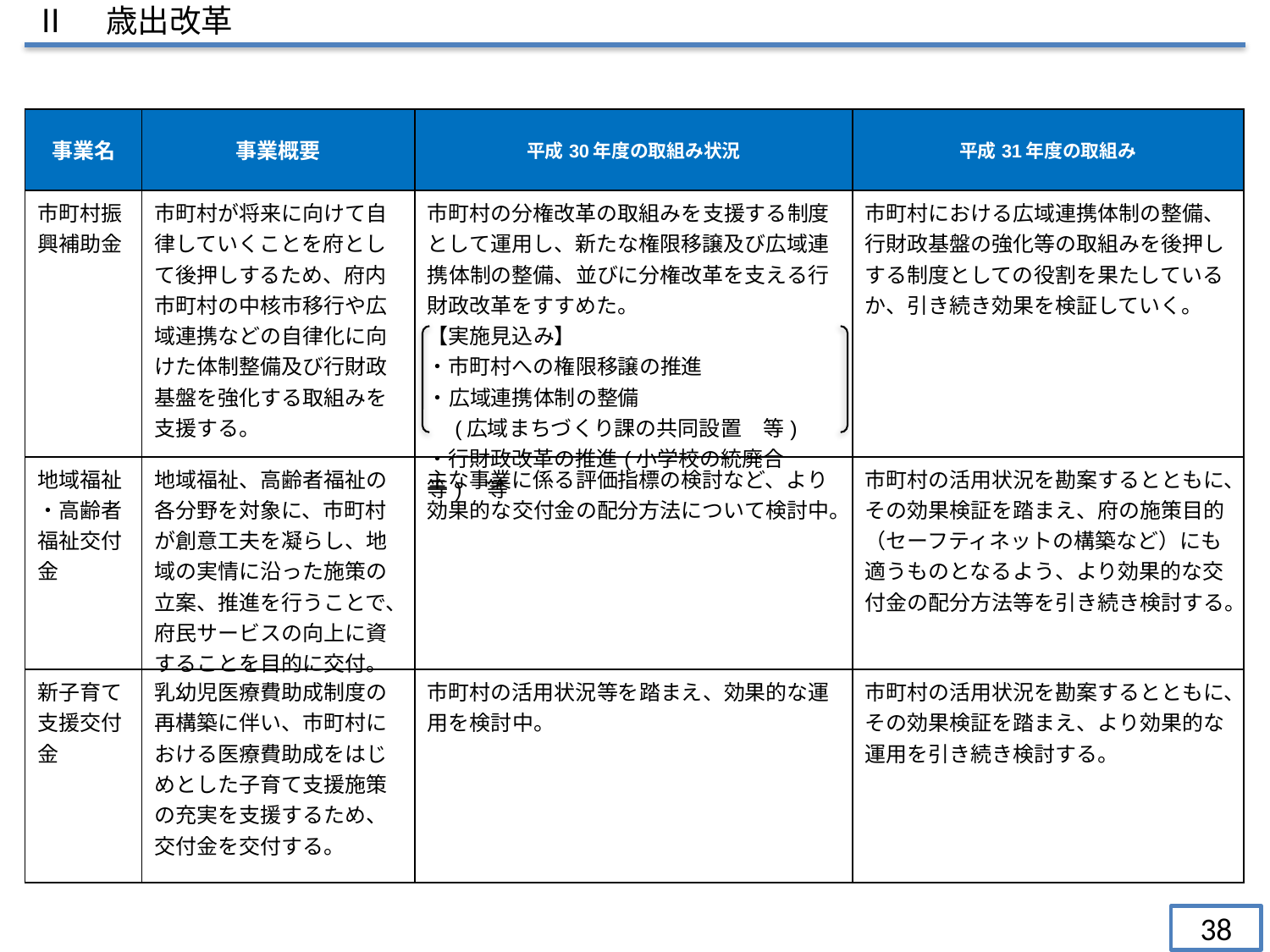

Ⅱ　歳出改革
| 事業名 | 事業概要 | 平成30年度の取組み状況 | 平成31年度の取組み |
| --- | --- | --- | --- |
| 市町村振興補助金 | 市町村が将来に向けて自律していくことを府として後押しするため、府内市町村の中核市移行や広域連携などの自律化に向けた体制整備及び行財政基盤を強化する取組みを支援する。 | 市町村の分権改革の取組みを支援する制度として運用し、新たな権限移譲及び広域連携体制の整備、並びに分権改革を支える行財政改革をすすめた。 【実施見込み】 ・市町村への権限移譲の推進 ・広域連携体制の整備 　(広域まちづくり課の共同設置　等) ・行財政改革の推進(小学校の統廃合　等)　等 | 市町村における広域連携体制の整備、行財政基盤の強化等の取組みを後押しする制度としての役割を果たしているか、引き続き効果を検証していく。 |
| 地域福祉 ・高齢者福祉交付金 | 地域福祉、高齢者福祉の各分野を対象に、市町村が創意工夫を凝らし、地域の実情に沿った施策の立案、推進を行うことで、府民サービスの向上に資することを目的に交付。 | 主な事業に係る評価指標の検討など、より効果的な交付金の配分方法について検討中。 | 市町村の活用状況を勘案するとともに、その効果検証を踏まえ、府の施策目的（セーフティネットの構築など）にも適うものとなるよう、より効果的な交付金の配分方法等を引き続き検討する。 |
| 新子育て支援交付金 | 乳幼児医療費助成制度の再構築に伴い、市町村における医療費助成をはじめとした子育て支援施策の充実を支援するため、交付金を交付する。 | 市町村の活用状況等を踏まえ、効果的な運用を検討中。 | 市町村の活用状況を勘案するとともに、その効果検証を踏まえ、より効果的な運用を引き続き検討する。 |

38